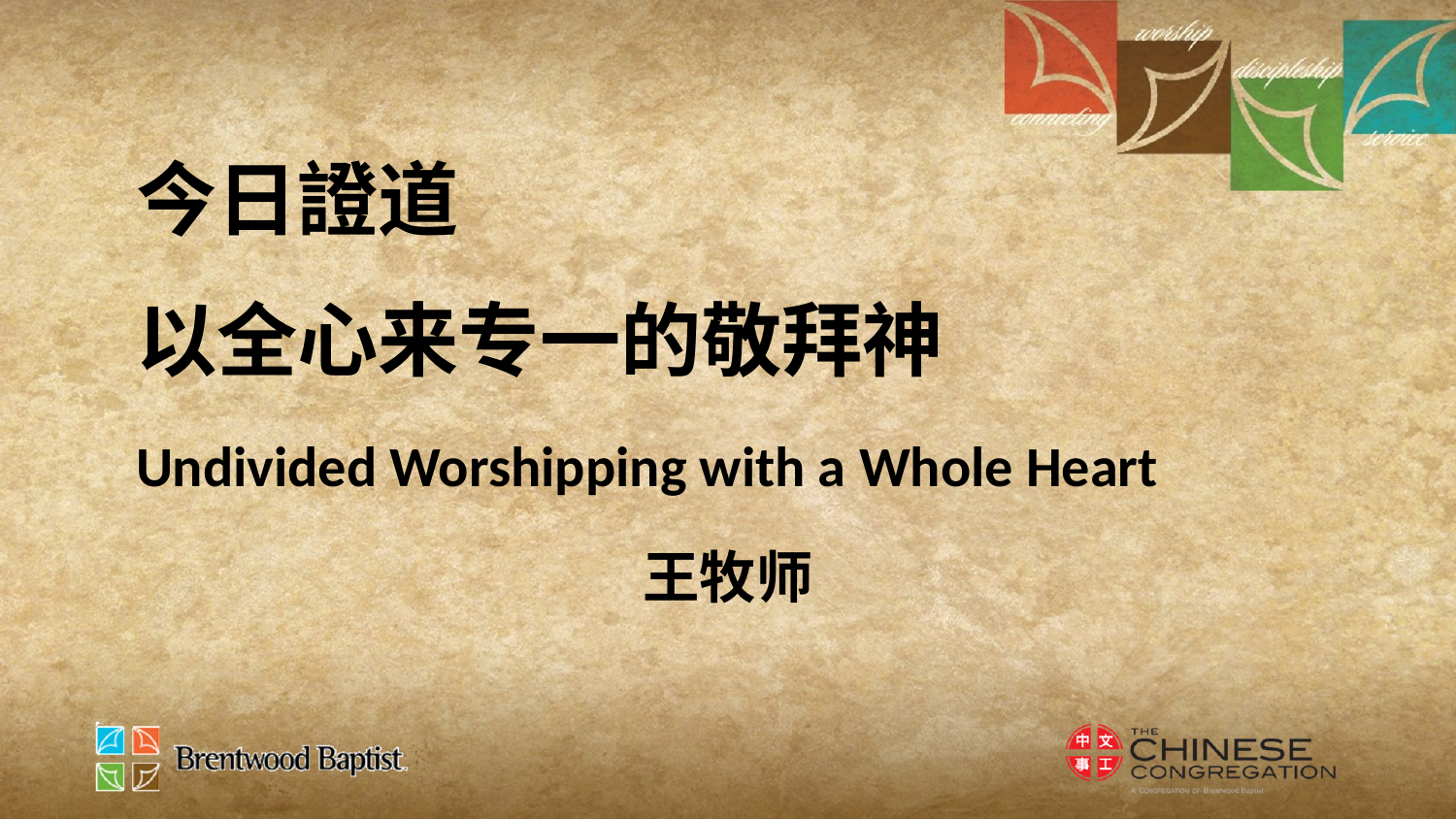

今日證道

以全心来专一的敬拜神

Undivided Worshipping with a Whole Heart

王牧师